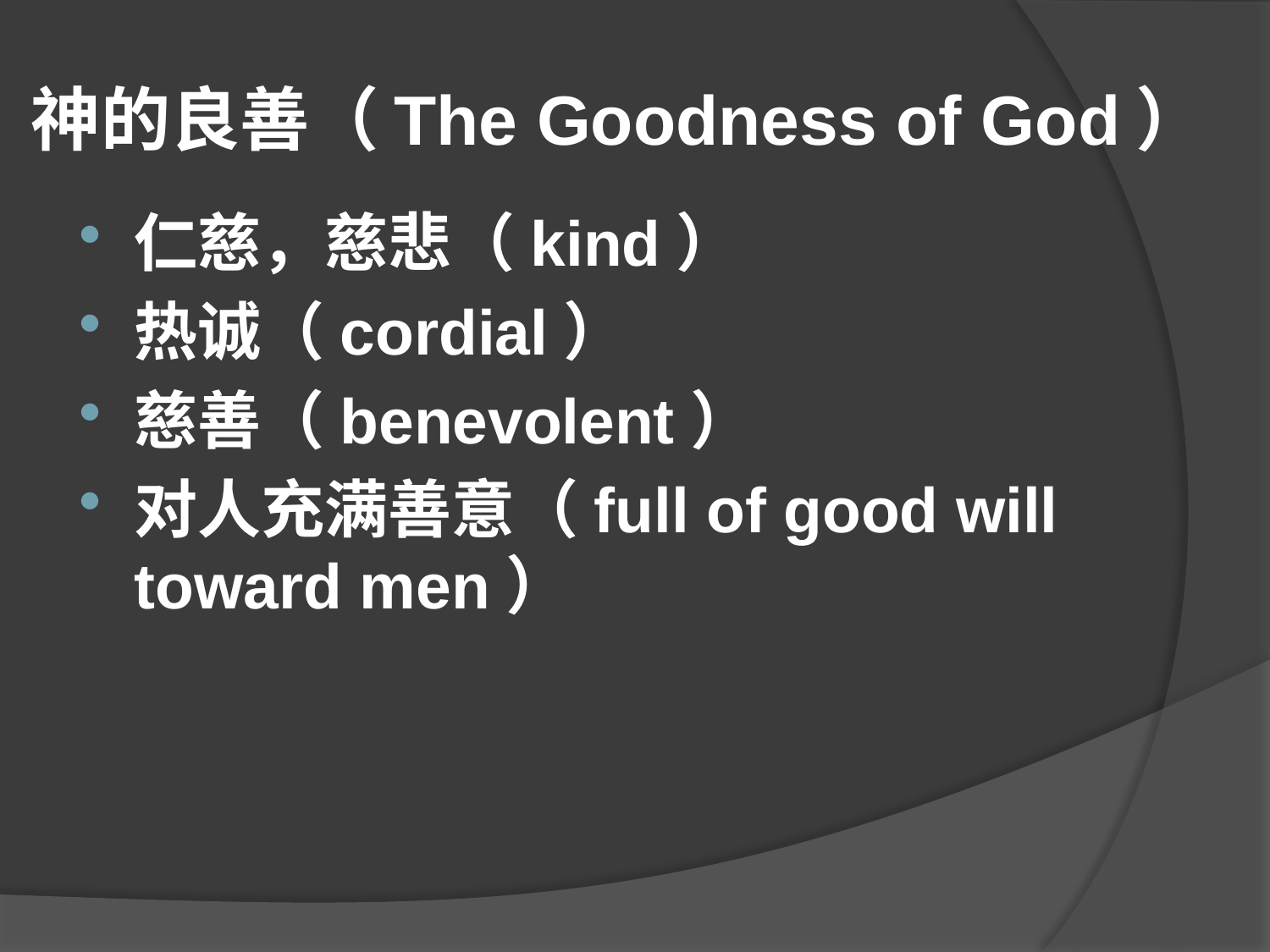

# 神的良善（The Goodness of God）
仁慈，慈悲（kind）
热诚（cordial）
慈善（benevolent）
对人充满善意（full of good will toward men）